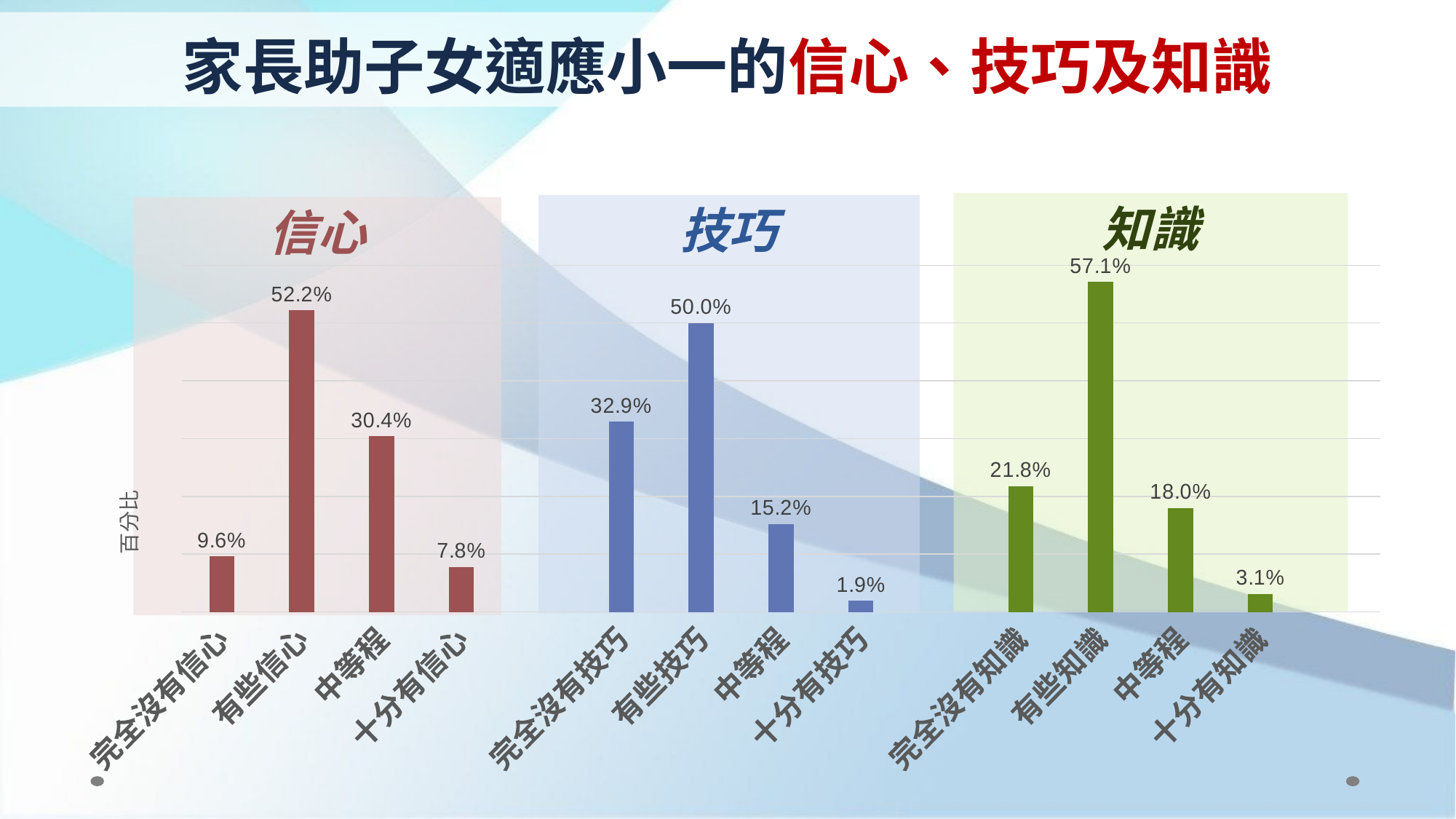

家長助子女適應小一的信心、技巧及知識
知識

技巧

信心

### Chart

| Category |  |
|---|---|
| 完全沒有信心 | 0.096 |
| 有些信心 | 0.522 |
| 中等程度的信心 | 0.304 |
| 十分有信心 | 0.078 |
|  | None |
| 完全沒有技巧 | 0.329 |
| 有些技巧 | 0.5 |
| 中等程度的技巧 | 0.152 |
| 十分有技巧 | 0.019 |
|  | None |
| 完全沒有知識 | 0.218 |
| 有些知識 | 0.571 |
| 中等程度的知識 | 0.18 |
| 十分有知識 | 0.031 |